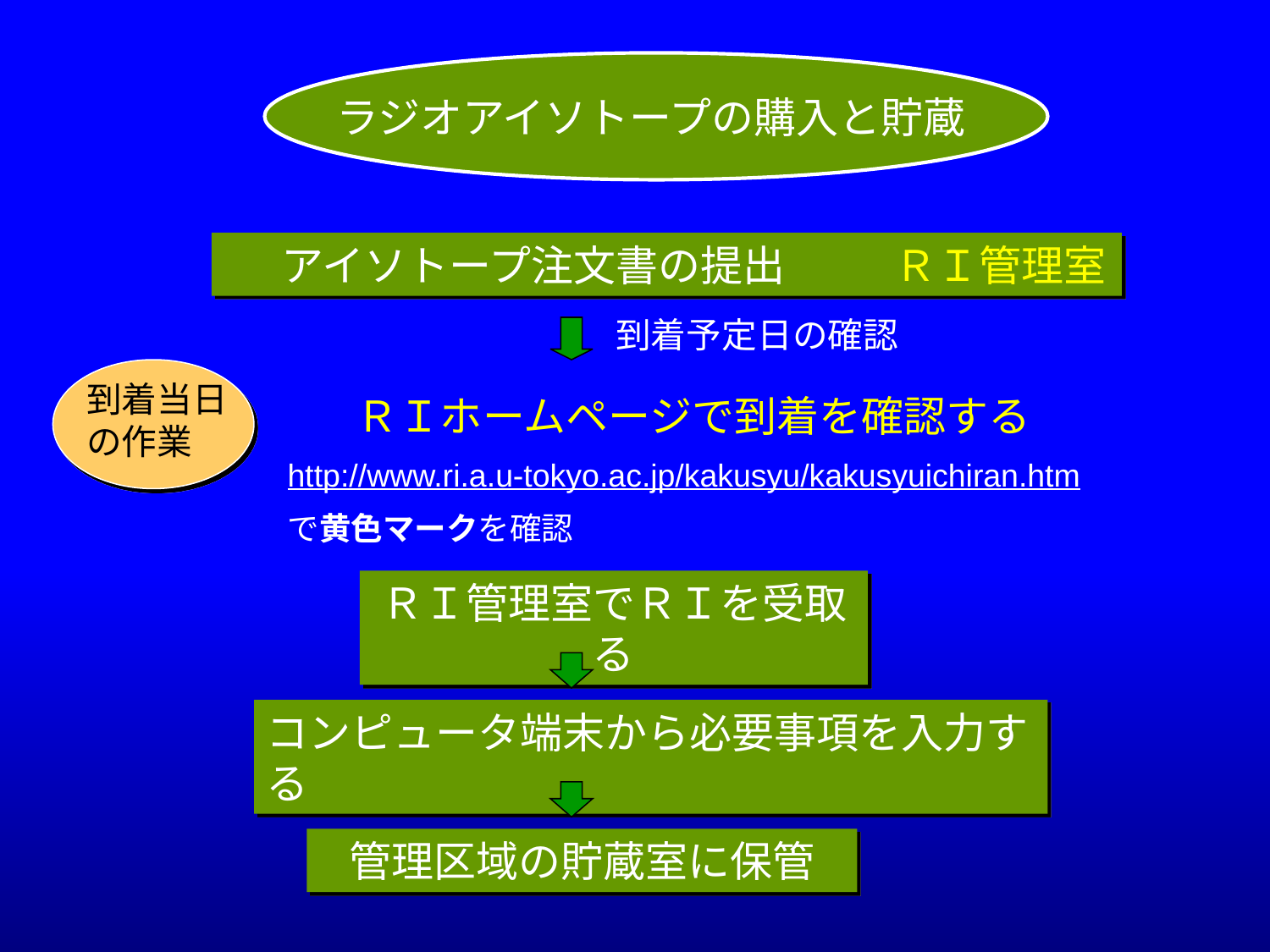

ラジオアイソトープの購入と貯蔵
     アイソトープ注文書の提出       　ＲＩ管理室
到着予定日の確認

到着当日の作業
ＲＩホームページで到着を確認する
http://www.ri.a.u-tokyo.ac.jp/kakusyu/kakusyuichiran.htm
で黄色マークを確認
ＲＩ管理室でＲＩを受取る

コンピュータ端末から必要事項を入力する

管理区域の貯蔵室に保管